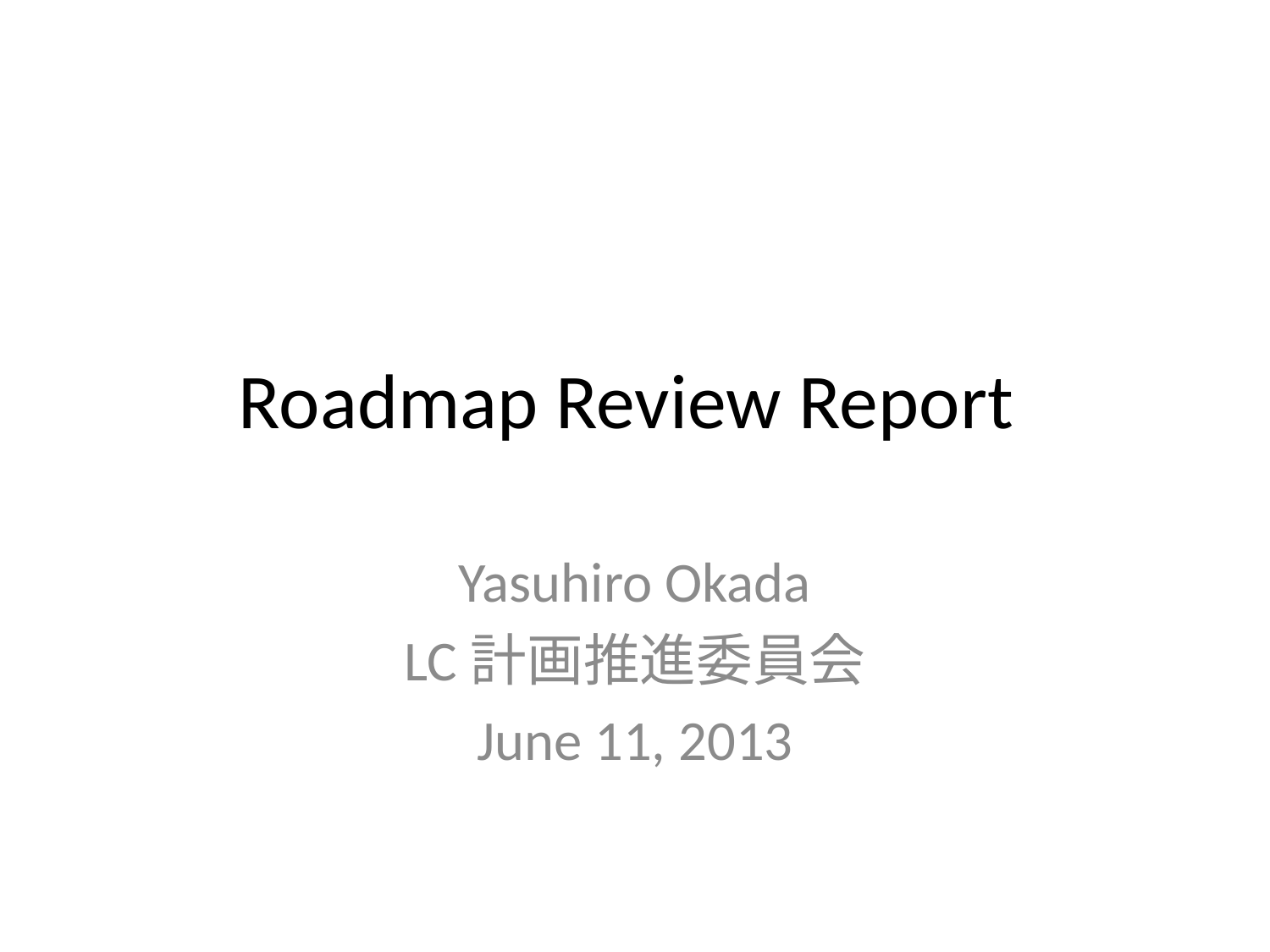

# Roadmap Review Report
Yasuhiro Okada
LC計画推進委員会
June 11, 2013